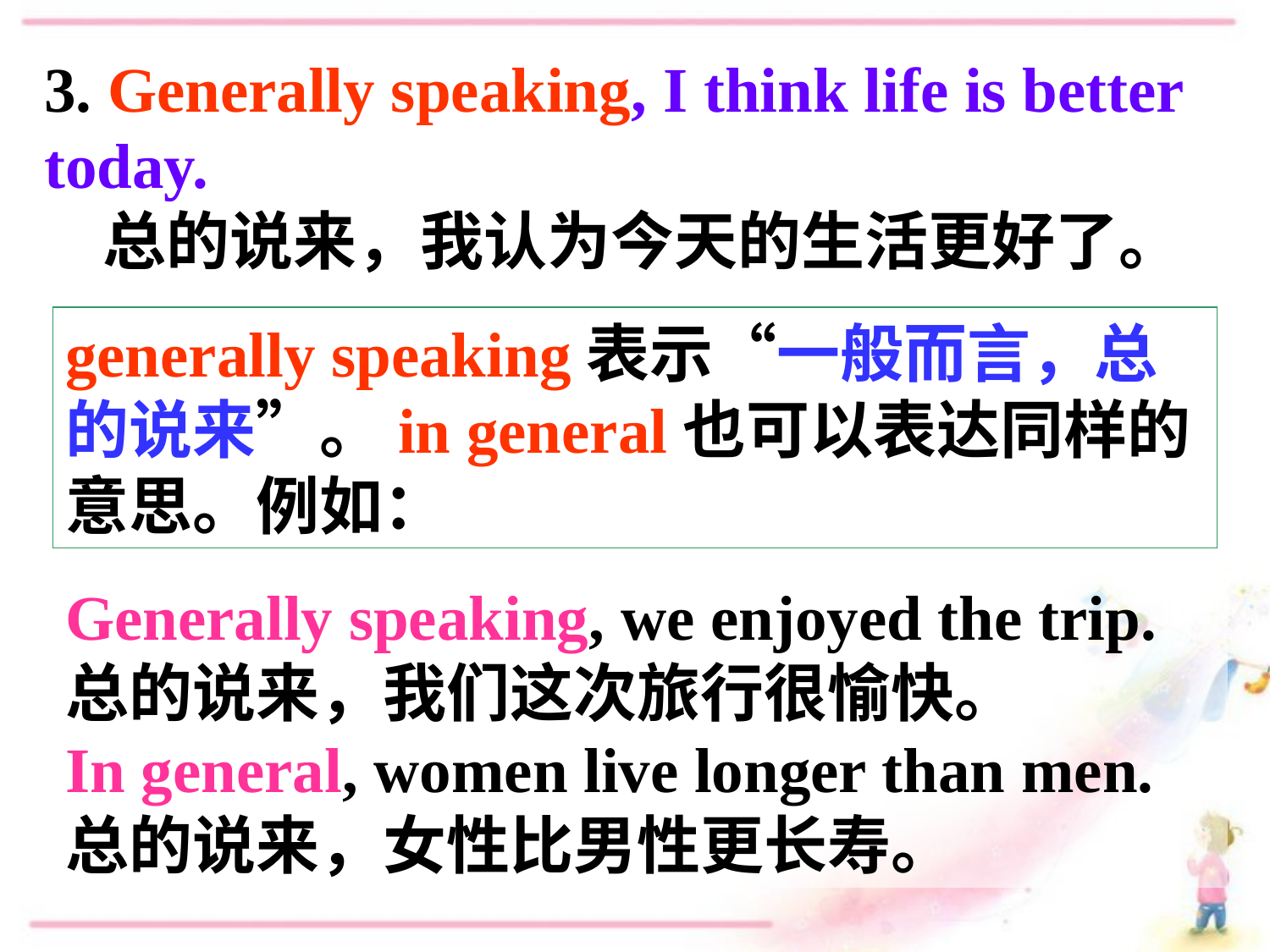

3. Generally speaking, I think life is better today.
   总的说来，我认为今天的生活更好了。
generally speaking表示“一般而言，总的说来”。in general也可以表达同样的意思。例如：
Generally speaking, we enjoyed the trip.
总的说来，我们这次旅行很愉快。
In general, women live longer than men.
总的说来，女性比男性更长寿。